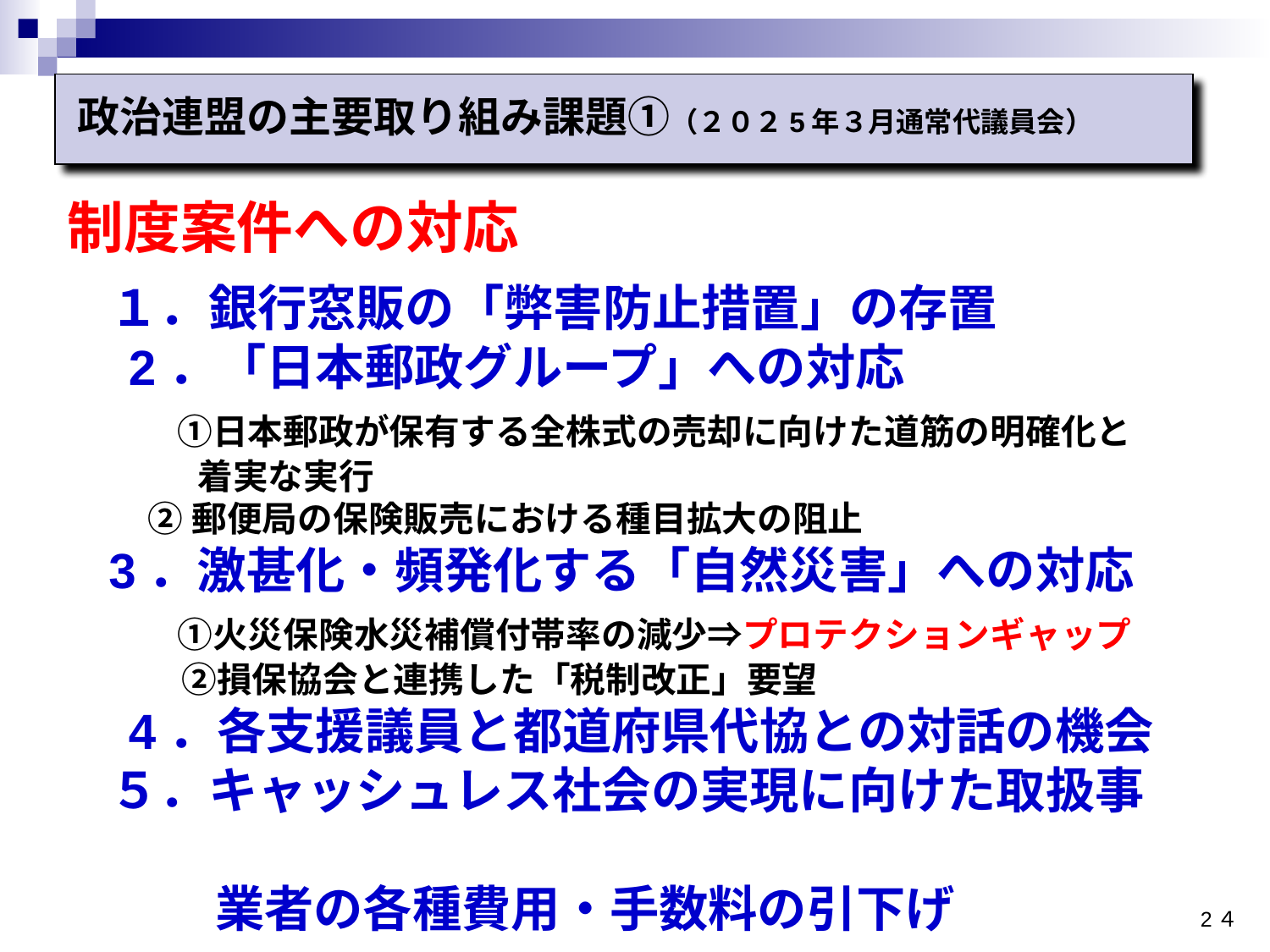

政治連盟の主要取り組み課題①（２０２5年３月通常代議員会）

制度案件への対応

　１．銀行窓販の「弊害防止措置」の存置
　2．「日本郵政グループ」への対応
　　 ①日本郵政が保有する全株式の売却に向けた道筋の明確化と
　　　   着実な実行
          ②郵便局の保険販売における種目拡大の阻止
   3．激甚化・頻発化する「自然災害」への対応
　　 ①火災保険水災補償付帯率の減少⇒プロテクションギャップ
　　　 ②損保協会と連携した「税制改正」要望
　4．各支援議員と都道府県代協との対話の機会
　５．キャッシュレス社会の実現に向けた取扱事
　　　業者の各種費用・手数料の引下げ
2４